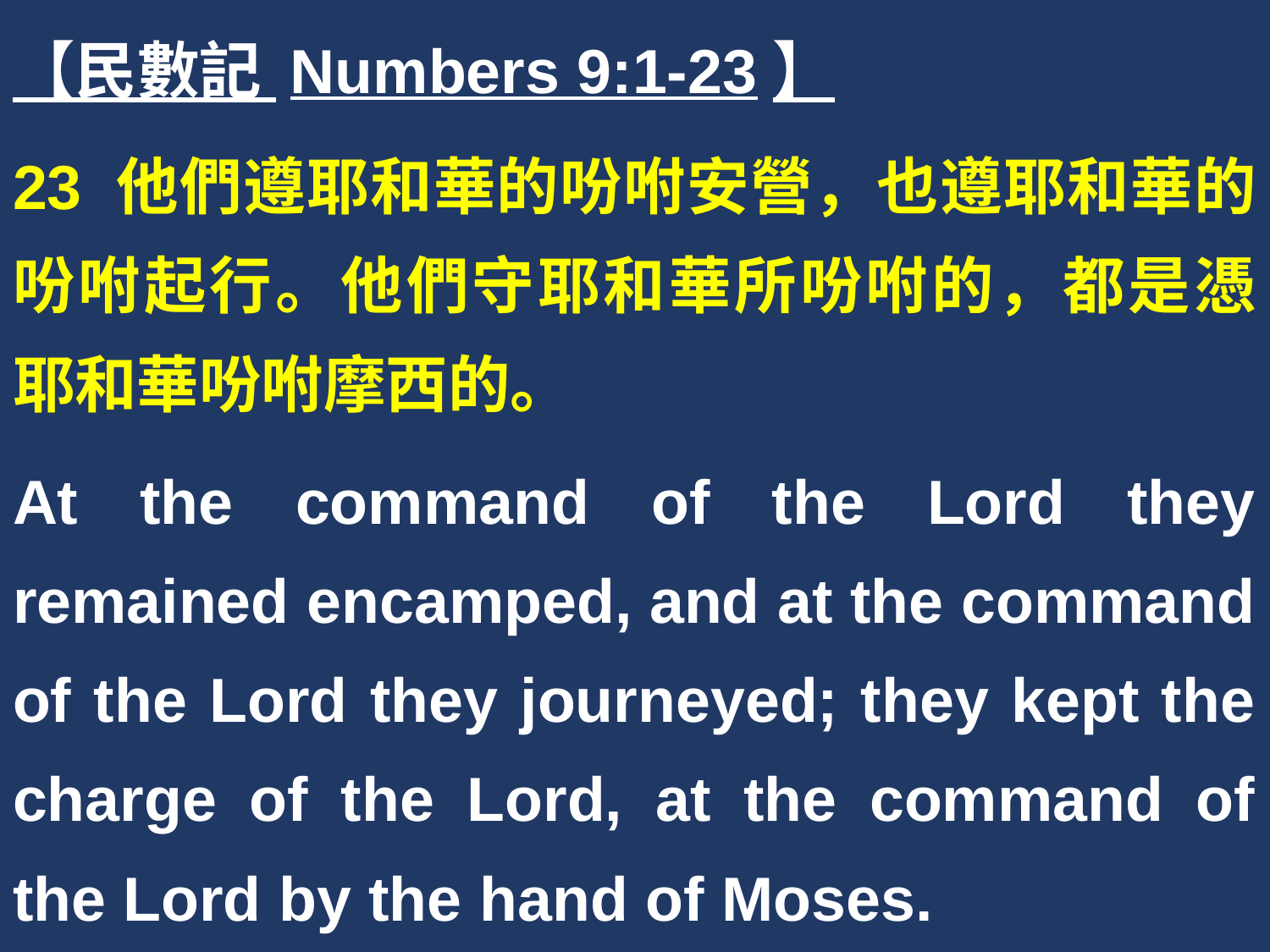

【民數記 Numbers 9:1-23】
23 他們遵耶和華的吩咐安營，也遵耶和華的吩咐起行。他們守耶和華所吩咐的，都是憑耶和華吩咐摩西的。
At the command of the Lord they remained encamped, and at the command of the Lord they journeyed; they kept the charge of the Lord, at the command of the Lord by the hand of Moses.